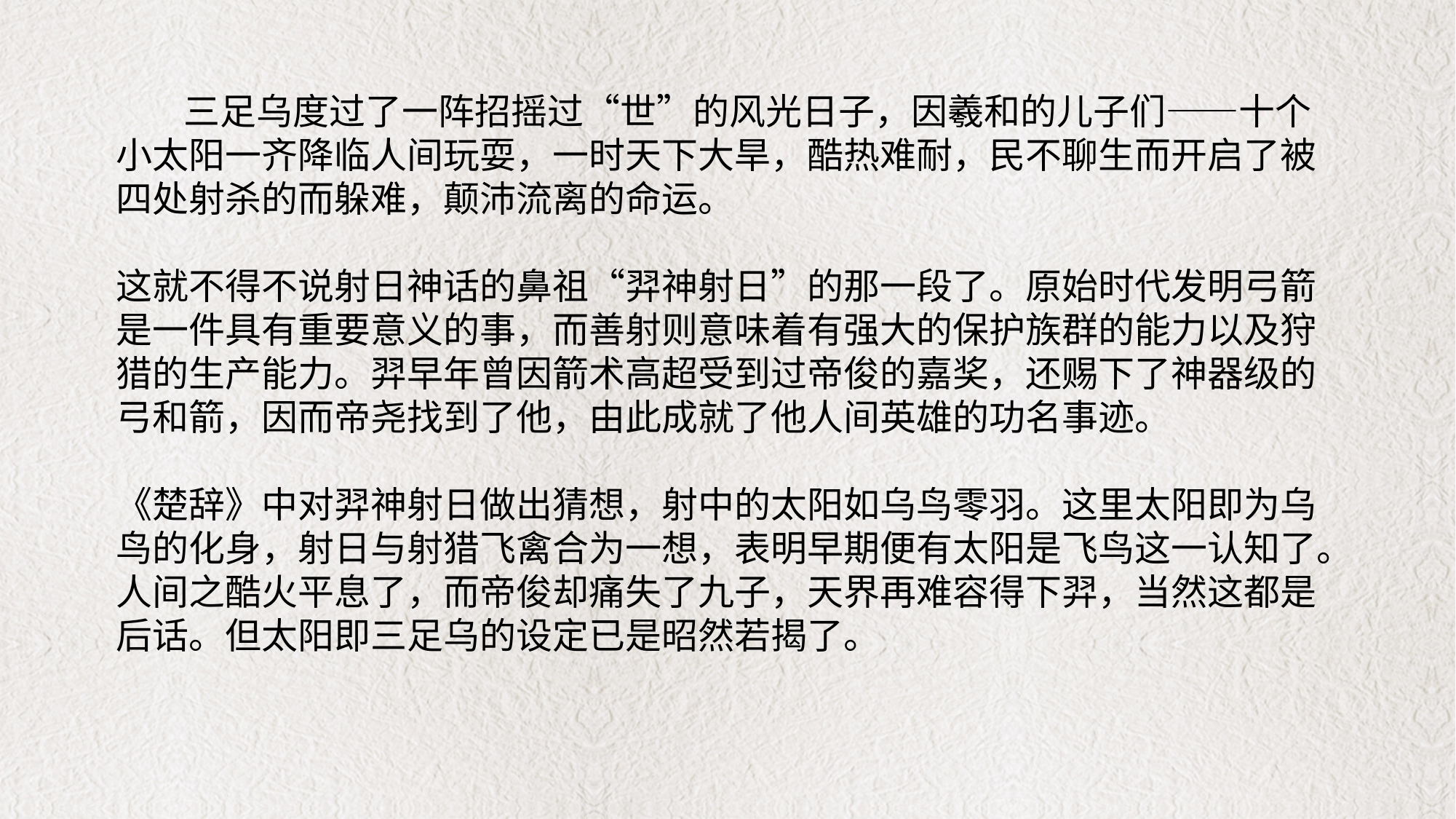

三足乌度过了一阵招摇过“世”的风光日子，因羲和的儿子们——十个小太阳一齐降临人间玩耍，一时天下大旱，酷热难耐，民不聊生而开启了被四处射杀的而躲难，颠沛流离的命运。

这就不得不说射日神话的鼻祖“羿神射日”的那一段了。原始时代发明弓箭是一件具有重要意义的事，而善射则意味着有强大的保护族群的能力以及狩猎的生产能力。羿早年曾因箭术高超受到过帝俊的嘉奖，还赐下了神器级的弓和箭，因而帝尧找到了他，由此成就了他人间英雄的功名事迹。

《楚辞》中对羿神射日做出猜想，射中的太阳如乌鸟零羽。这里太阳即为乌鸟的化身，射日与射猎飞禽合为一想，表明早期便有太阳是飞鸟这一认知了。人间之酷火平息了，而帝俊却痛失了九子，天界再难容得下羿，当然这都是后话。但太阳即三足乌的设定已是昭然若揭了。